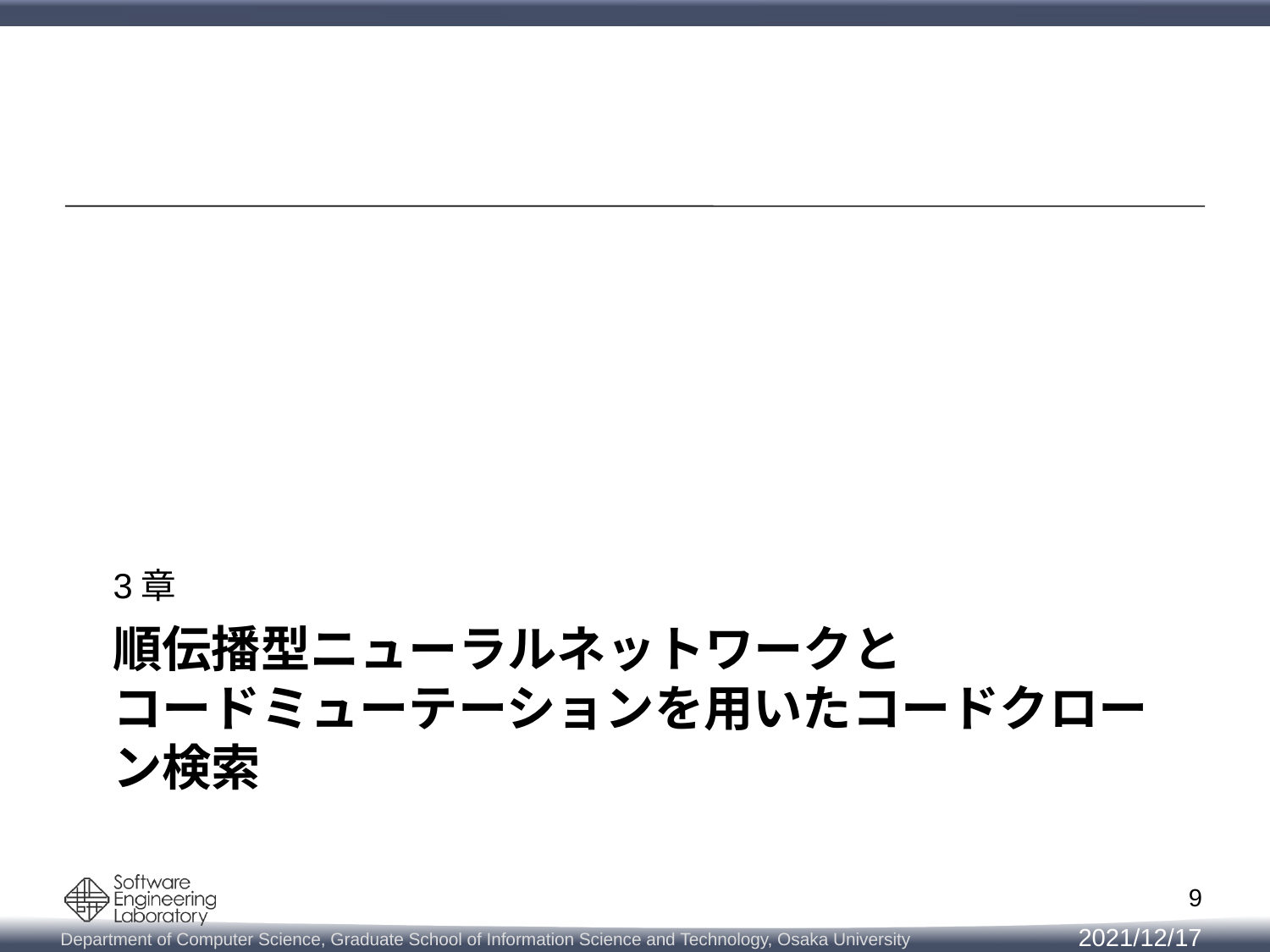

3章
# 順伝播型ニューラルネットワークと コードミューテーションを用いたコードクローン検索
9
2021/12/17